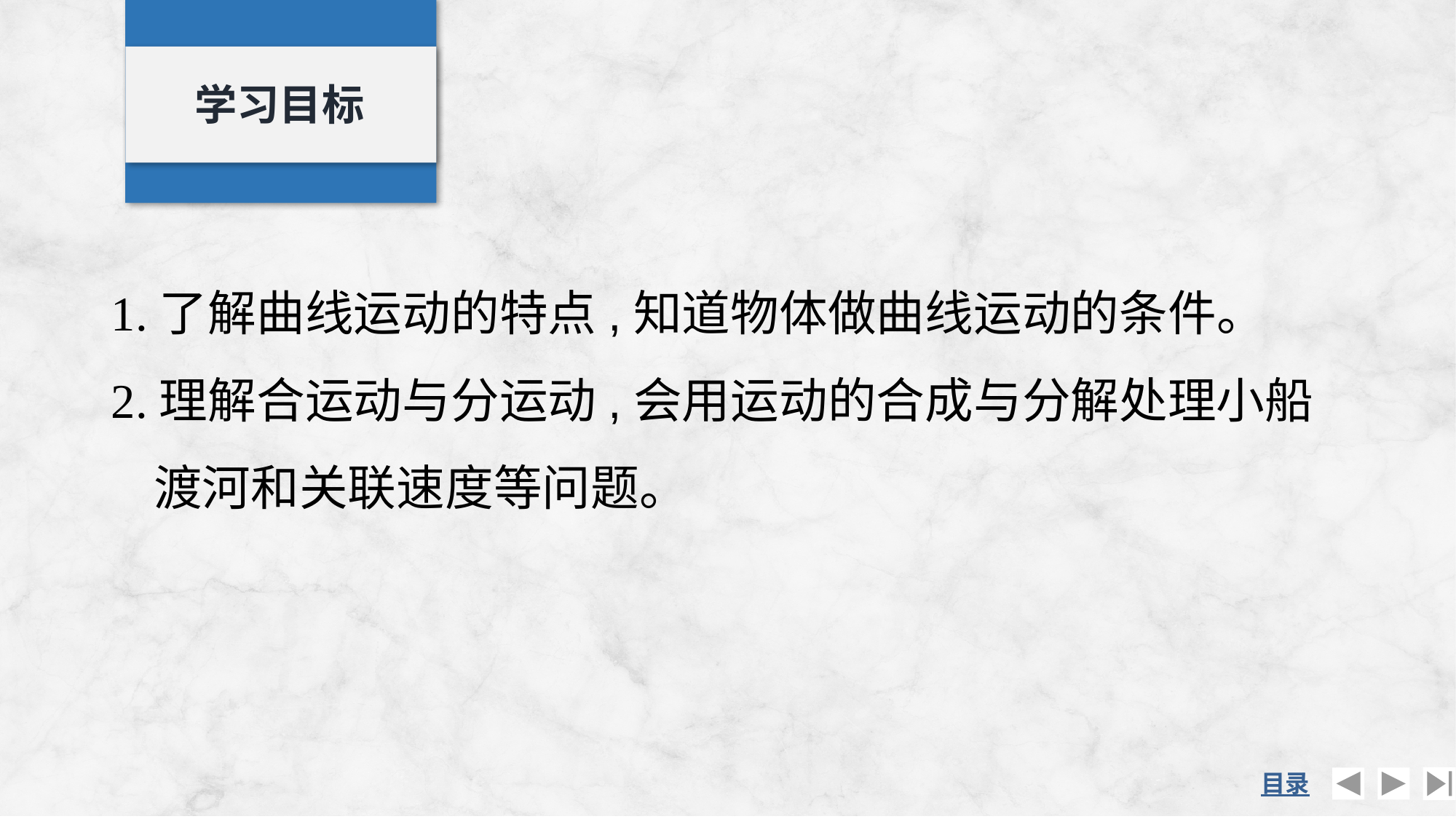

学习目标
1.了解曲线运动的特点,知道物体做曲线运动的条件。
2.理解合运动与分运动,会用运动的合成与分解处理小船渡河和关联速度等问题。